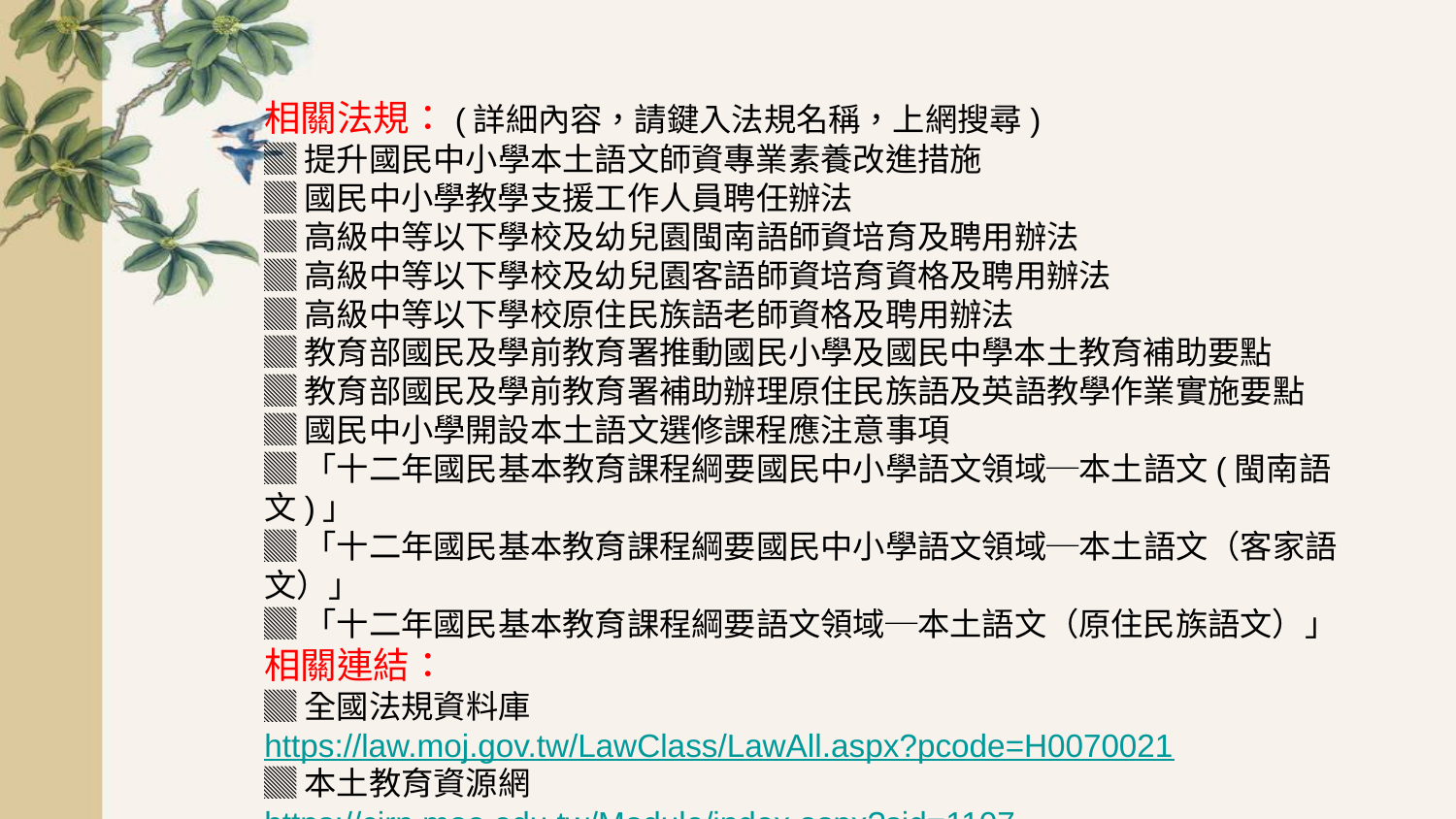

相關法規：(詳細內容，請鍵入法規名稱，上網搜尋)
▓提升國民中小學本土語文師資專業素養改進措施
▓國民中小學教學支援工作人員聘任辦法
▓高級中等以下學校及幼兒園閩南語師資培育及聘用辦法
▓高級中等以下學校及幼兒園客語師資培育資格及聘用辦法
▓高級中等以下學校原住民族語老師資格及聘用辦法
▓教育部國民及學前教育署推動國民小學及國民中學本土教育補助要點
▓教育部國民及學前教育署補助辦理原住民族語及英語教學作業實施要點
▓國民中小學開設本土語文選修課程應注意事項
▓「十二年國民基本教育課程綱要國民中小學語文領域─本土語文(閩南語文)」
▓「十二年國民基本教育課程綱要國民中小學語文領域─本土語文（客家語文）」
▓「十二年國民基本教育課程綱要語文領域─本土語文（原住民族語文）」
相關連結：
▓全國法規資料庫
https://law.moj.gov.tw/LawClass/LawAll.aspx?pcode=H0070021
▓本土教育資源網
https://cirn.moe.edu.tw/Module/index.aspx?sid=1107